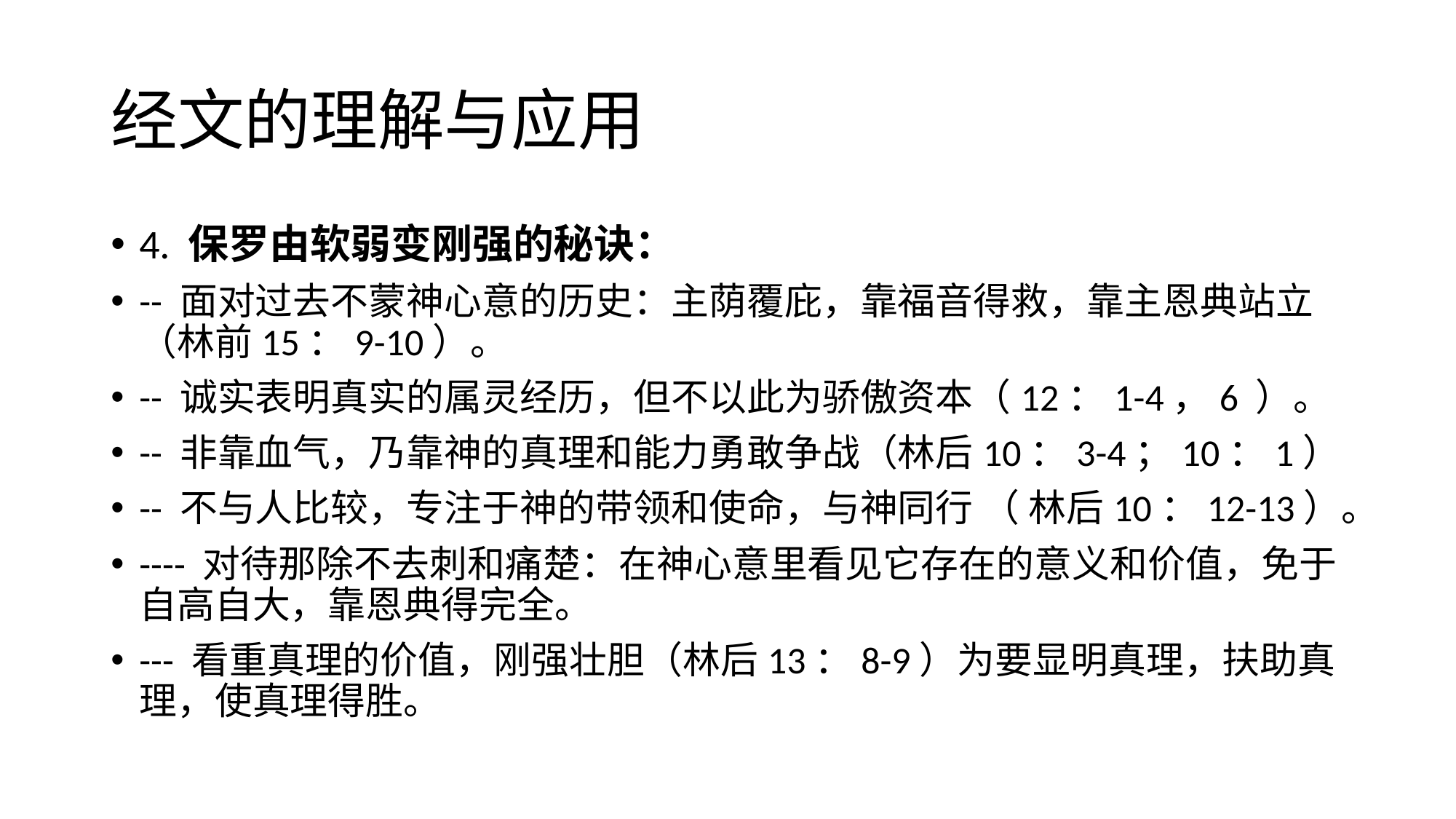

# 经文的理解与应用
4. 保罗由软弱变刚强的秘诀：
-- 面对过去不蒙神心意的历史：主荫覆庇，靠福音得救，靠主恩典站立（林前15：9-10）。
-- 诚实表明真实的属灵经历，但不以此为骄傲资本（12：1-4，6 ）。
-- 非靠血气，乃靠神的真理和能力勇敢争战（林后10：3-4；10：1）
-- 不与人比较，专注于神的带领和使命，与神同行 （ 林后10：12-13）。
---- 对待那除不去刺和痛楚：在神心意里看见它存在的意义和价值，免于自高自大，靠恩典得完全。
--- 看重真理的价值，刚强壮胆（林后13：8-9）为要显明真理，扶助真理，使真理得胜。